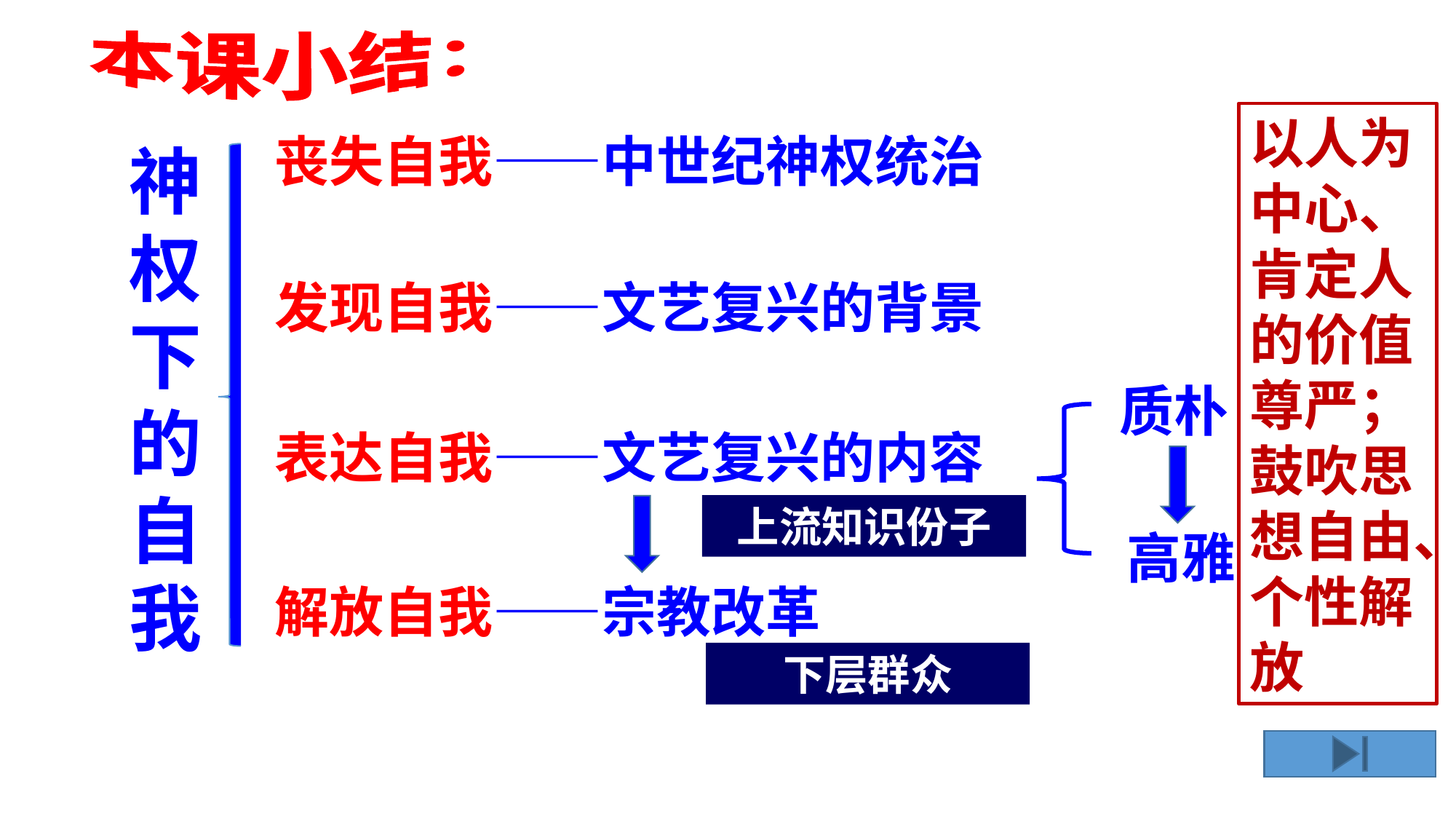

本课小结：
以人为中心、肯定人的价值尊严；鼓吹思想自由、个性解放
丧失自我——中世纪神权统治
神权下的自我

发现自我——文艺复兴的背景

质朴

表达自我——文艺复兴的内容

上流知识份子

高雅
解放自我——宗教改革
下层群众